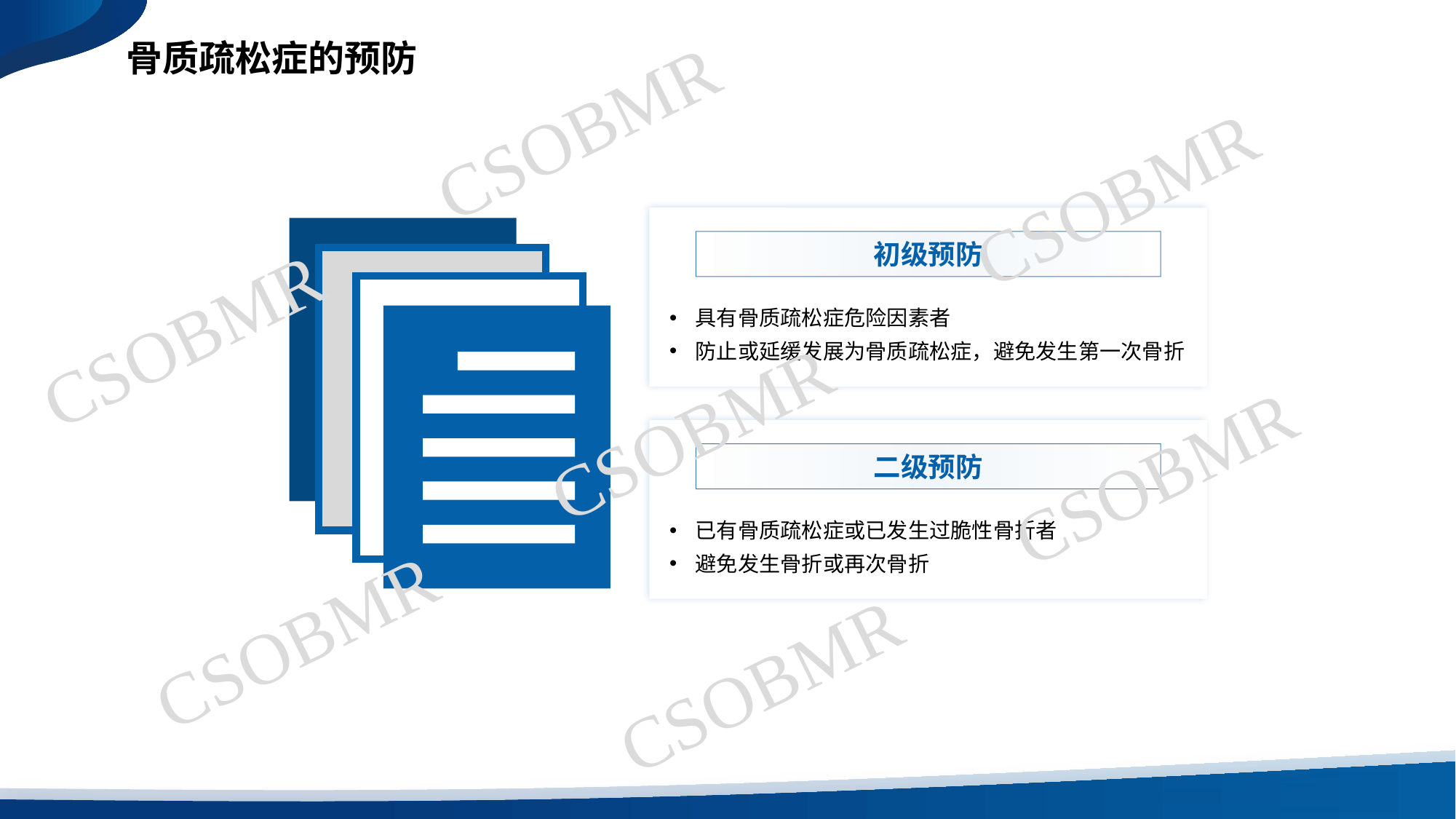

骨质疏松症的预防
CSOBMR
CSOBMR

初级预防
具有骨质疏松症危险因素者
防止或延缓发展为骨质疏松症，避免发生第一次骨折

CSOBMR
CSOBMR

二级预防
已有骨质疏松症或已发生过脆性骨折者
避免发生骨折或再次骨折
CSOBMR
CSOBMR
CSOBMR